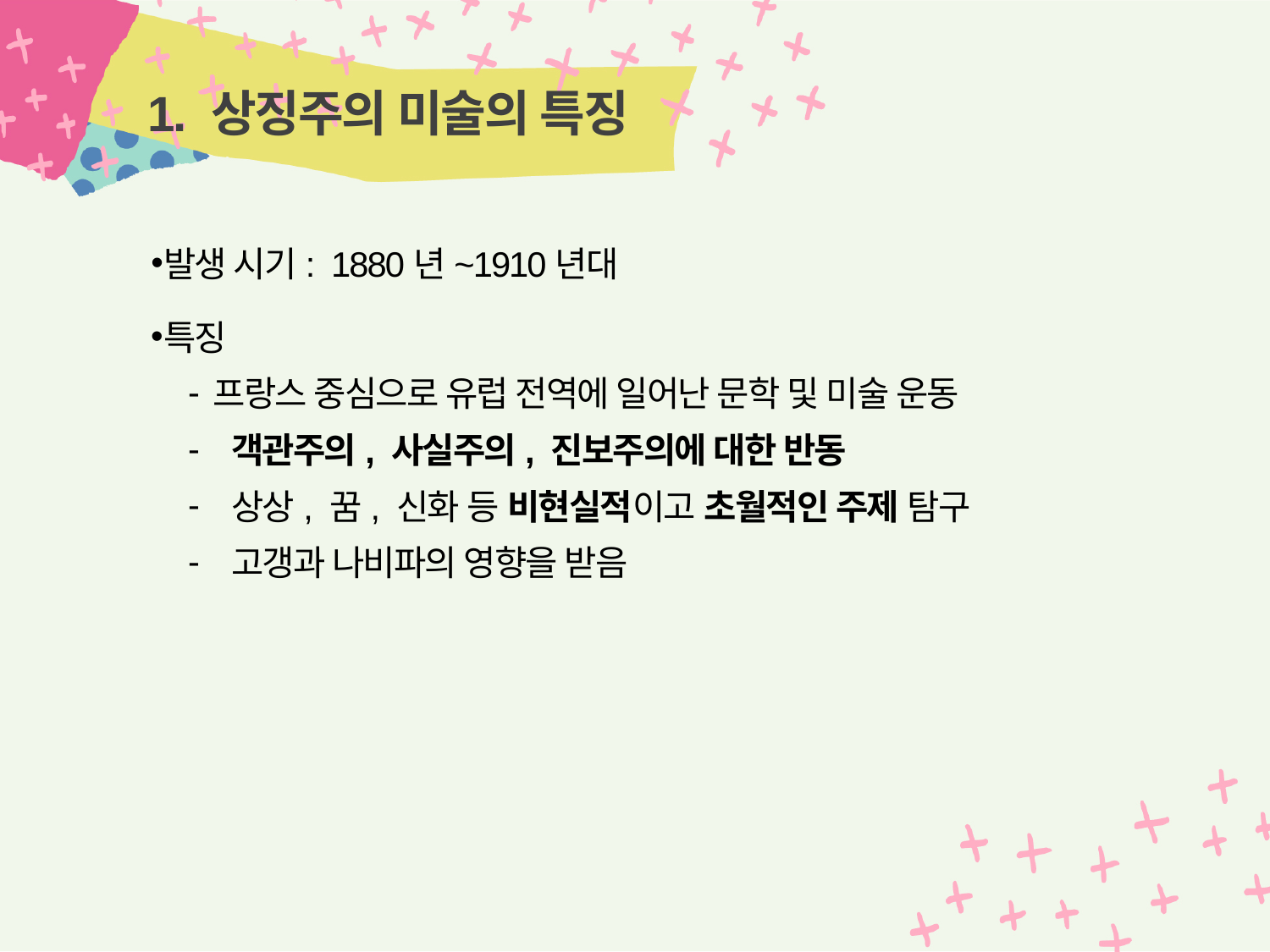

# 1. 상징주의 미술의 특징
발생 시기:  1880년~1910년대
특징
프랑스 중심으로 유럽 전역에 일어난 문학 및 미술 운동
 객관주의, 사실주의, 진보주의에 대한 반동
 상상, 꿈, 신화 등 비현실적이고 초월적인 주제 탐구
 고갱과 나비파의 영향을 받음